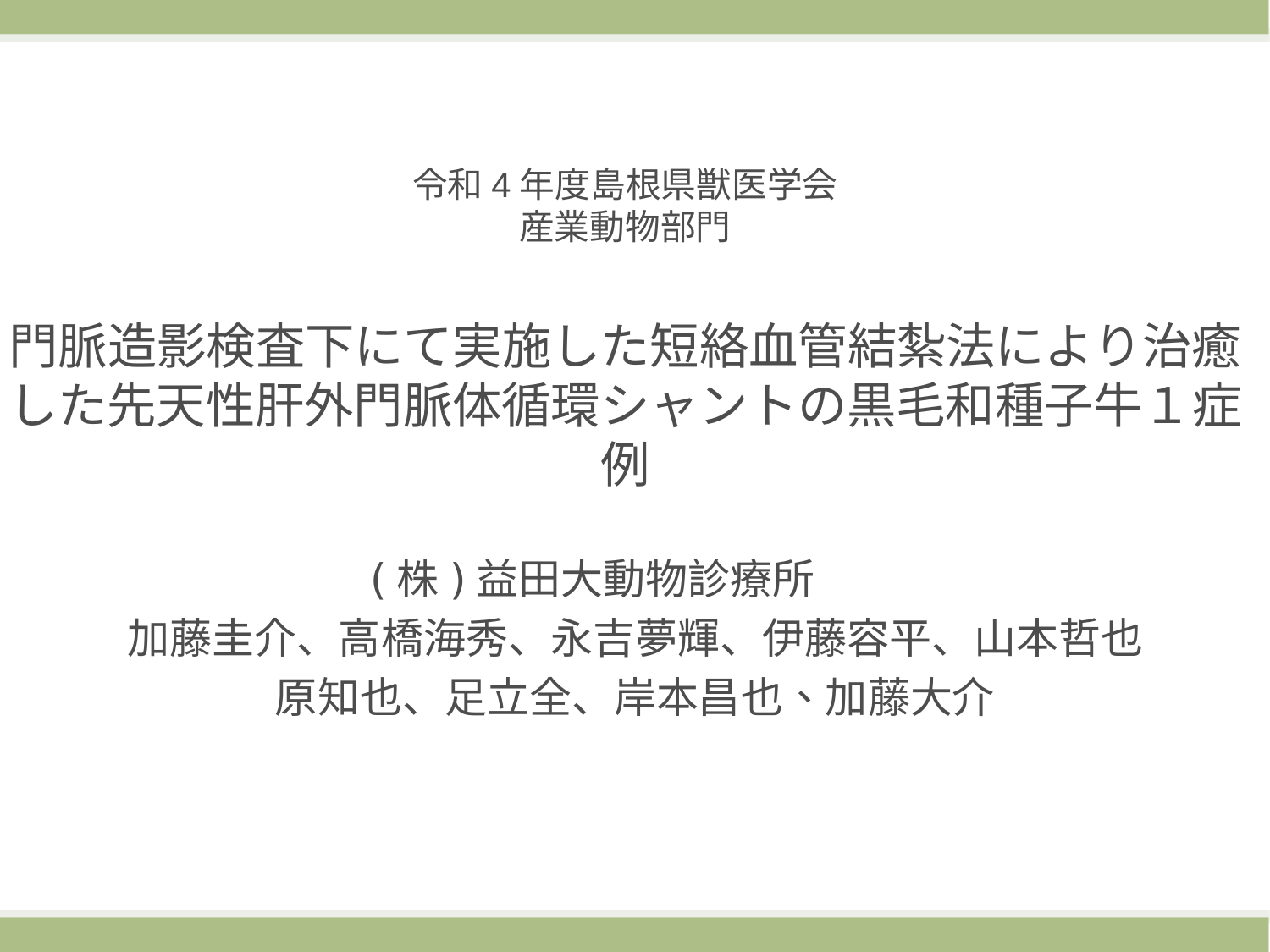

令和4年度島根県獣医学会
産業動物部門

門脈造影検査下にて実施した短絡血管結紮法により治癒した先天性肝外門脈体循環シャントの黒毛和種子牛１症例
(株)益田大動物診療所
加藤圭介、高橋海秀、永吉夢輝、伊藤容平、山本哲也
原知也、足立全、岸本昌也、加藤大介